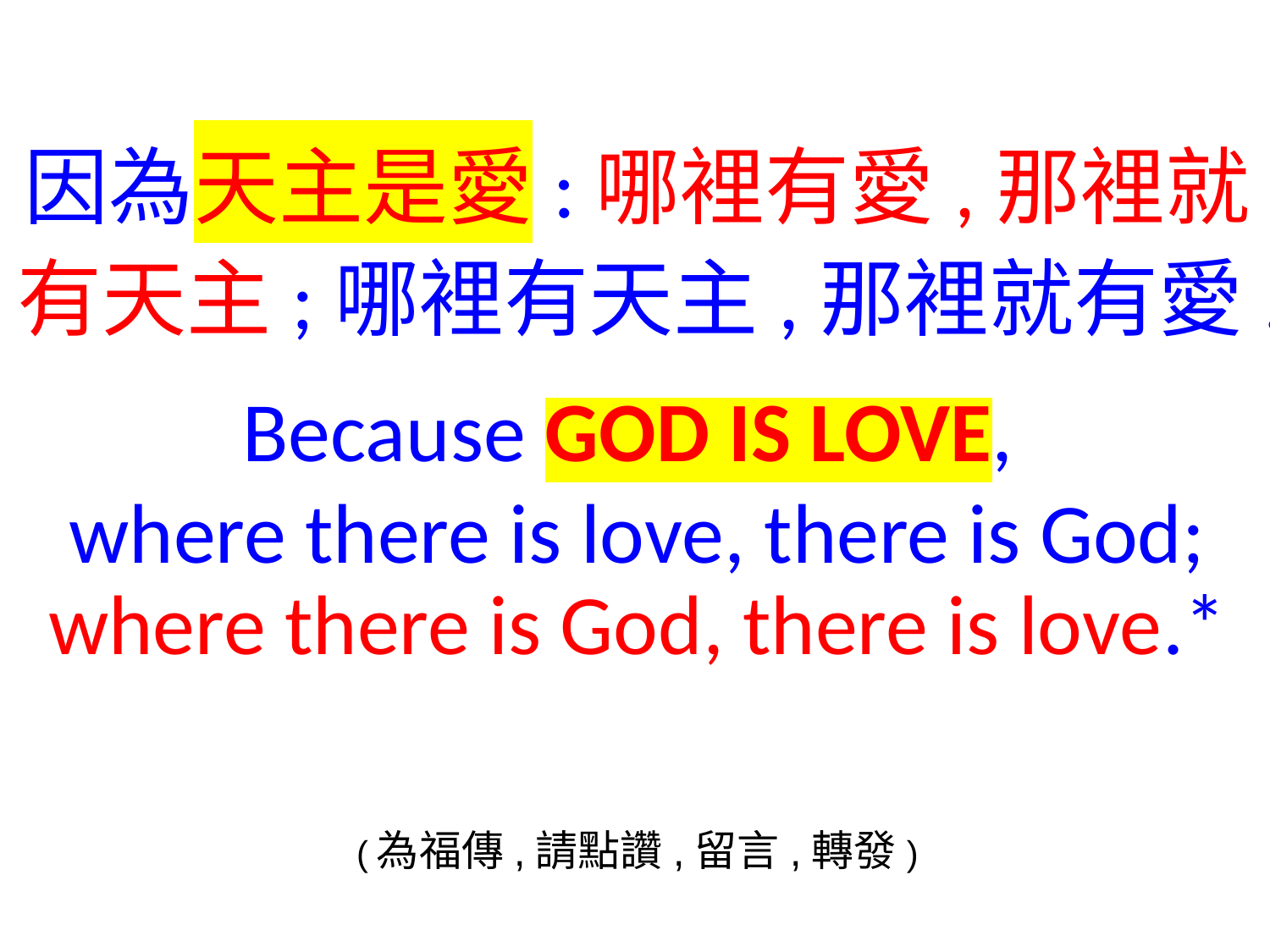

因為天主是愛:哪裡有愛,那裡就有天主;哪裡有天主,那裡就有愛.
Because GOD IS LOVE,
where there is love, there is God; where there is God, there is love.*

(為福傳,請點讚,留言,轉發)